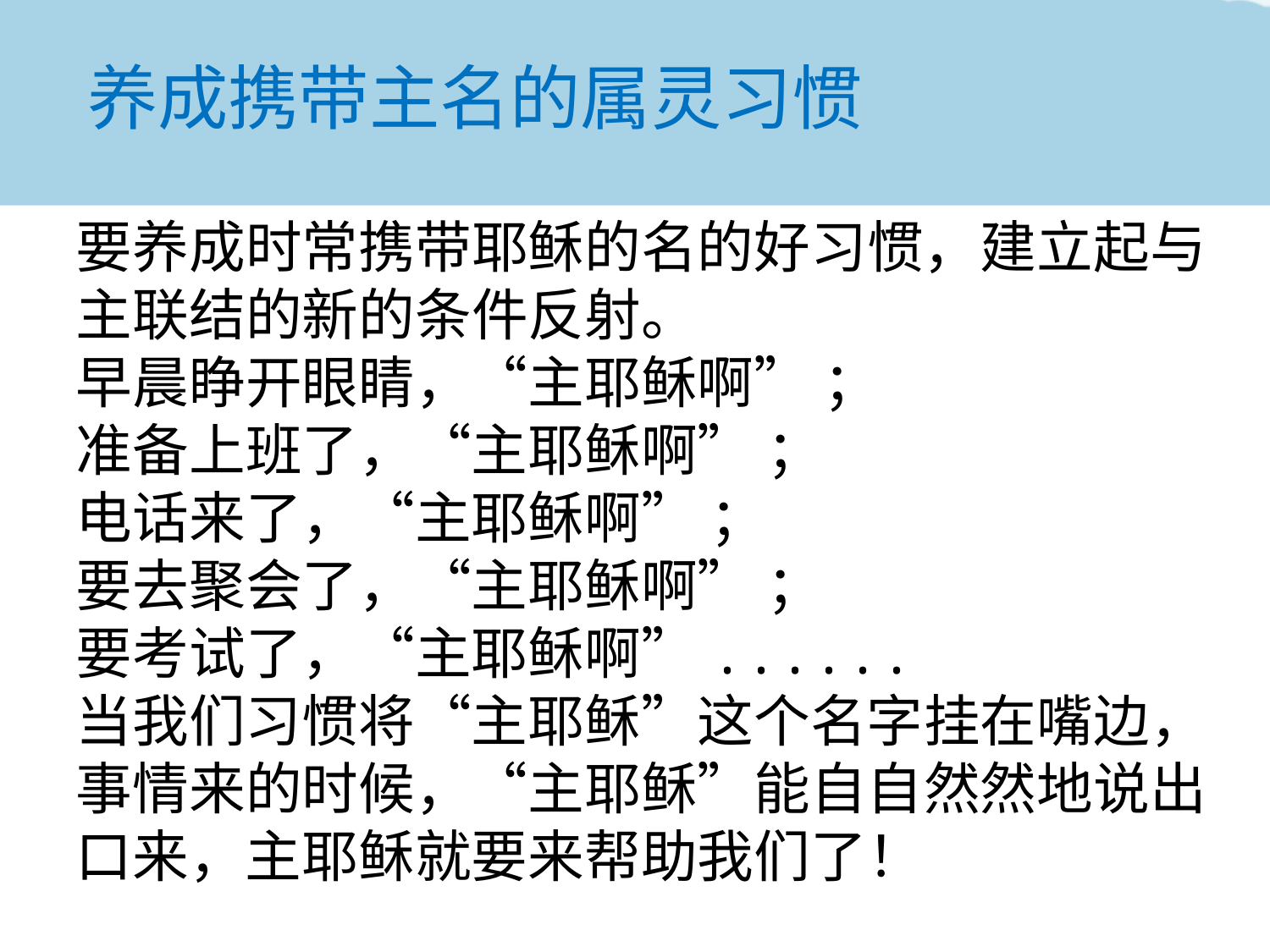

养成携带主名的属灵习惯
要养成时常携带耶稣的名的好习惯，建立起与主联结的新的条件反射。
早晨睁开眼睛，“主耶稣啊” ；
准备上班了，“主耶稣啊” ；
电话来了，“主耶稣啊” ；
要去聚会了，“主耶稣啊” ；
要考试了，“主耶稣啊”......
当我们习惯将“主耶稣”这个名字挂在嘴边，事情来的时候，“主耶稣”能自自然然地说出口来，主耶稣就要来帮助我们了！
讲真理传福音